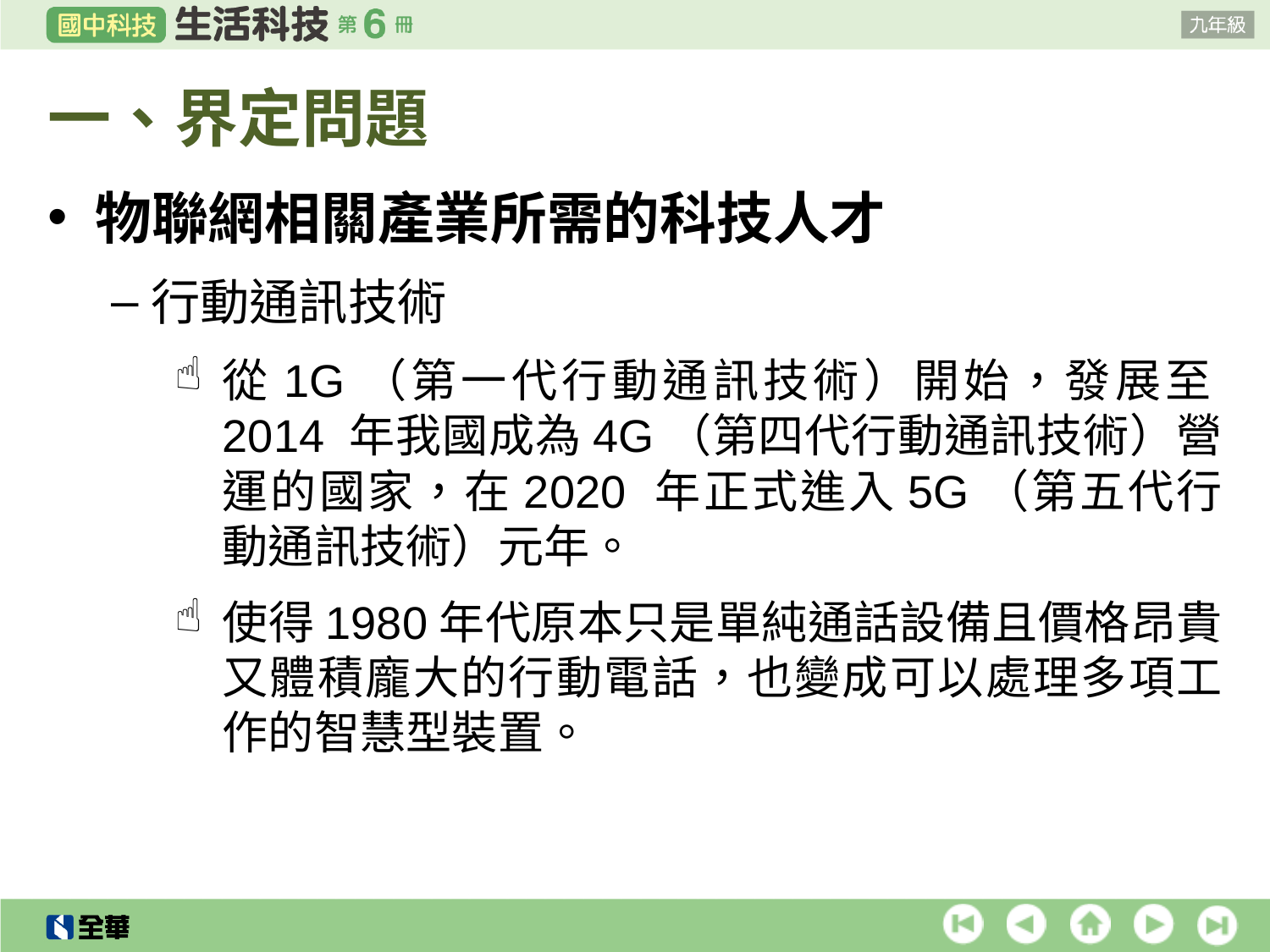

# 一、界定問題
物聯網相關產業所需的科技人才
行動通訊技術
從1G（第一代行動通訊技術）開始，發展至2014 年我國成為4G（第四代行動通訊技術）營運的國家，在2020 年正式進入5G（第五代行動通訊技術）元年。
使得1980年代原本只是單純通話設備且價格昂貴又體積龐大的行動電話，也變成可以處理多項工作的智慧型裝置。